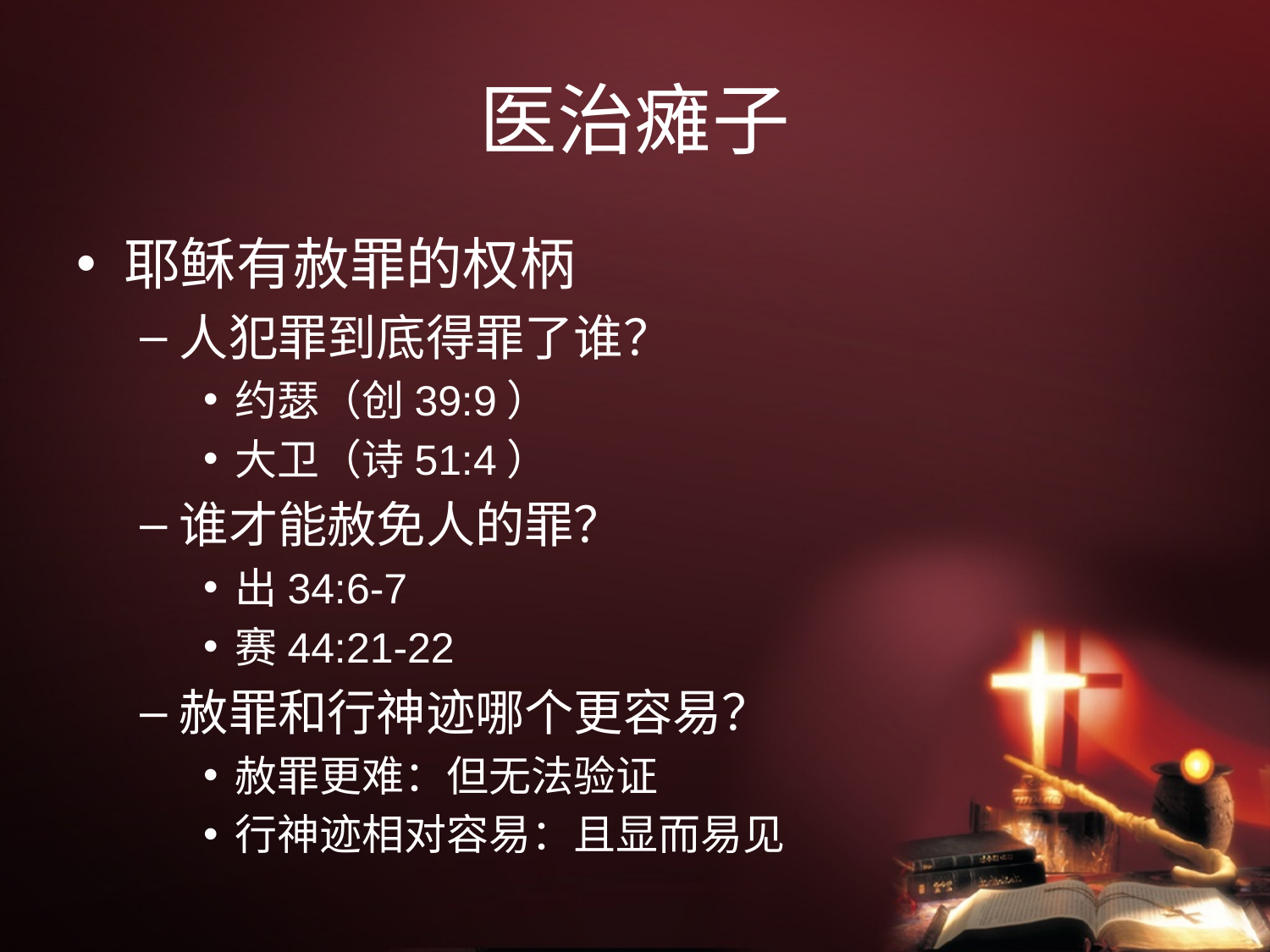

# 医治瘫子
耶稣有赦罪的权柄
人犯罪到底得罪了谁？
约瑟（创39:9）
大卫（诗51:4）
谁才能赦免人的罪？
出34:6-7
赛44:21-22
赦罪和行神迹哪个更容易？
赦罪更难：但无法验证
行神迹相对容易：且显而易见